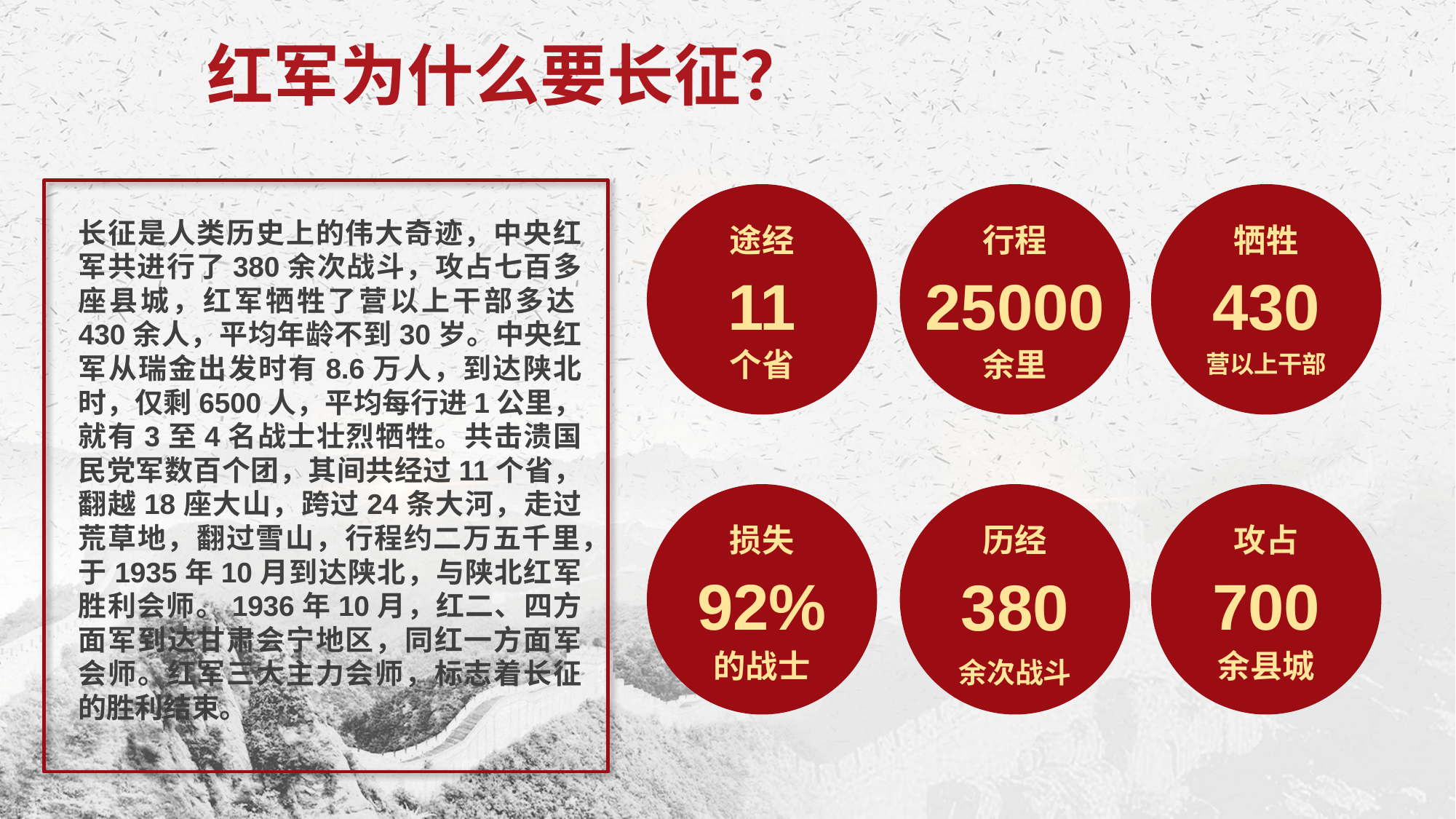

红军为什么要长征？

途经
11
个省

行程
25000
余里

牺牲
430
营以上干部
长征是人类历史上的伟大奇迹，中央红军共进行了380余次战斗，攻占七百多座县城，红军牺牲了营以上干部多达430余人，平均年龄不到30岁。中央红军从瑞金出发时有8.6万人，到达陕北时，仅剩6500人，平均每行进1公里，就有3至4名战士壮烈牺牲。共击溃国民党军数百个团，其间共经过11个省，翻越18座大山，跨过24条大河，走过荒草地，翻过雪山，行程约二万五千里，于1935年10月到达陕北，与陕北红军胜利会师。1936年10月，红二、四方面军到达甘肃会宁地区，同红一方面军会师。红军三大主力会师，标志着长征的胜利结束。

损失
92%
的战士

攻占
700
余县城

历经
380
余次战斗